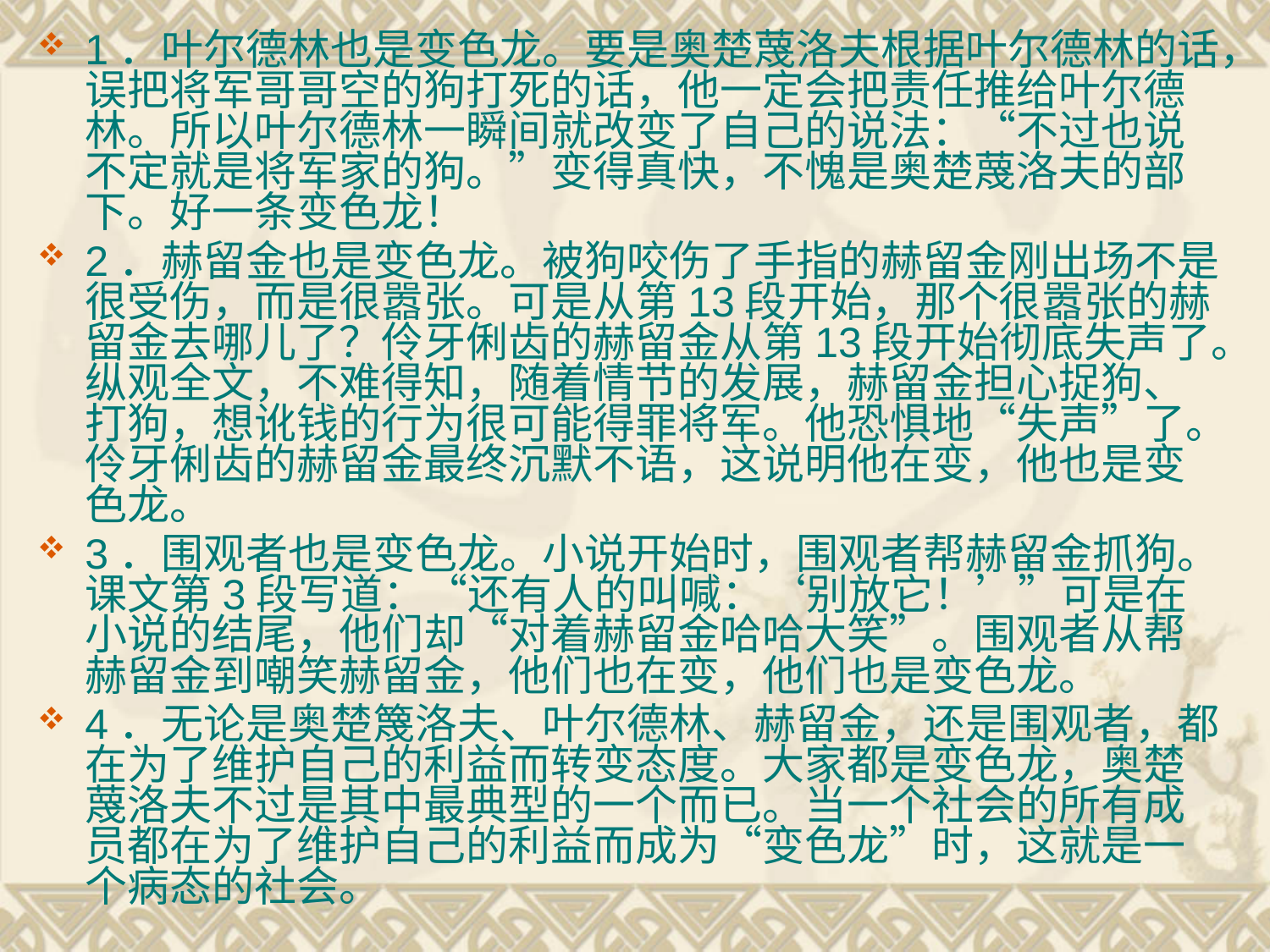

1．叶尔德林也是变色龙。要是奥楚蔑洛夫根据叶尔德林的话，误把将军哥哥空的狗打死的话，他一定会把责任推给叶尔德林。所以叶尔德林一瞬间就改变了自己的说法：“不过也说不定就是将军家的狗。”变得真快，不愧是奥楚蔑洛夫的部下。好一条变色龙！
2．赫留金也是变色龙。被狗咬伤了手指的赫留金刚出场不是很受伤，而是很嚣张。可是从第13段开始，那个很嚣张的赫留金去哪儿了？伶牙俐齿的赫留金从第13段开始彻底失声了。纵观全文，不难得知，随着情节的发展，赫留金担心捉狗、打狗，想讹钱的行为很可能得罪将军。他恐惧地“失声”了。伶牙俐齿的赫留金最终沉默不语，这说明他在变，他也是变色龙。
3．围观者也是变色龙。小说开始时，围观者帮赫留金抓狗。课文第3段写道：“还有人的叫喊：‘别放它！’”可是在小说的结尾，他们却“对着赫留金哈哈大笑”。围观者从帮赫留金到嘲笑赫留金，他们也在变，他们也是变色龙。
4．无论是奥楚篾洛夫、叶尔德林、赫留金，还是围观者，都在为了维护自己的利益而转变态度。大家都是变色龙，奥楚蔑洛夫不过是其中最典型的一个而已。当一个社会的所有成员都在为了维护自己的利益而成为“变色龙”时，这就是一个病态的社会。